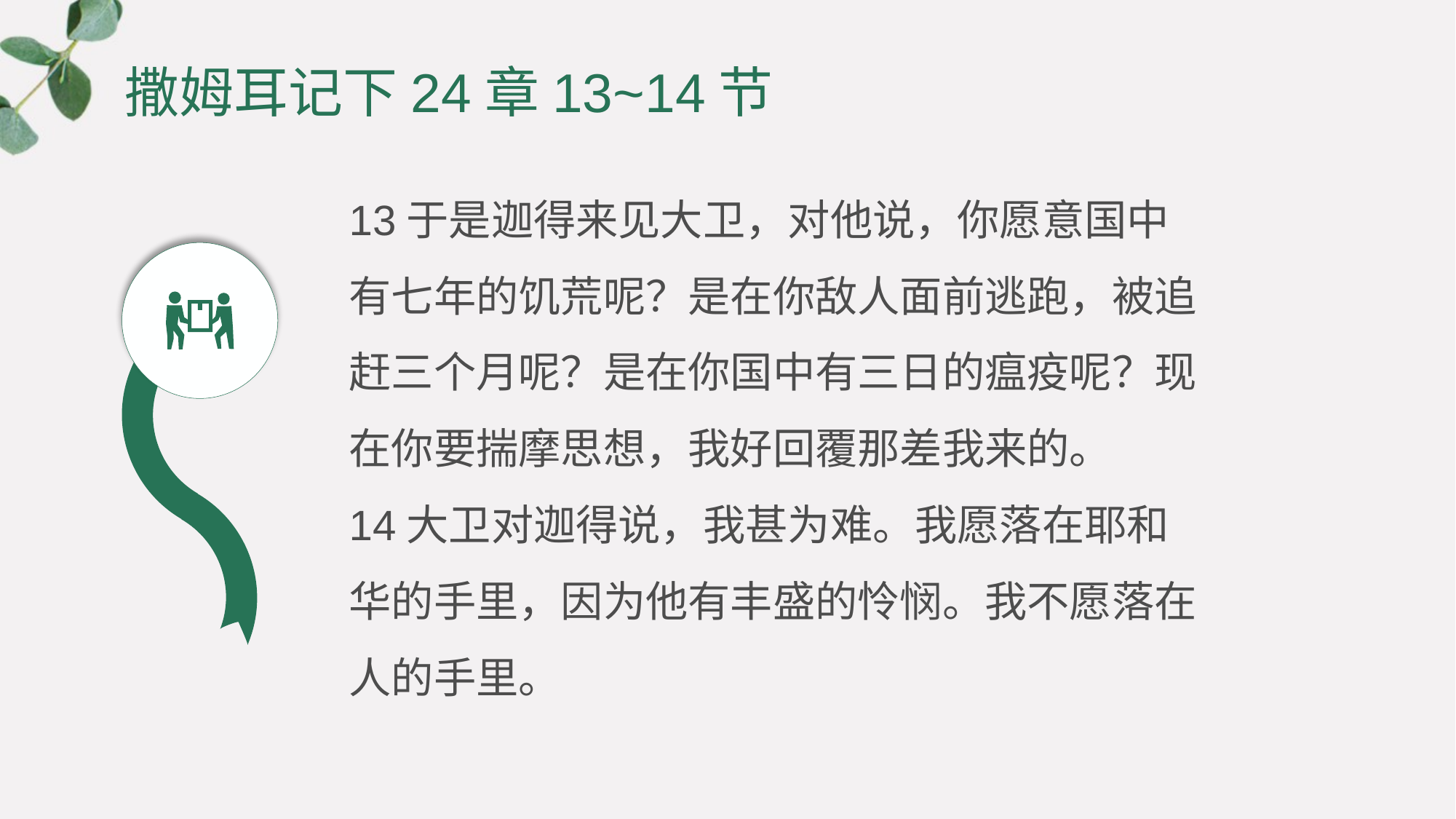

# 撒姆耳记下24章13~14节

13于是迦得来见大卫，对他说，你愿意国中有七年的饥荒呢？是在你敌人面前逃跑，被追赶三个月呢？是在你国中有三日的瘟疫呢？现在你要揣摩思想，我好回覆那差我来的。
14大卫对迦得说，我甚为难。我愿落在耶和华的手里，因为他有丰盛的怜悯。我不愿落在人的手里。